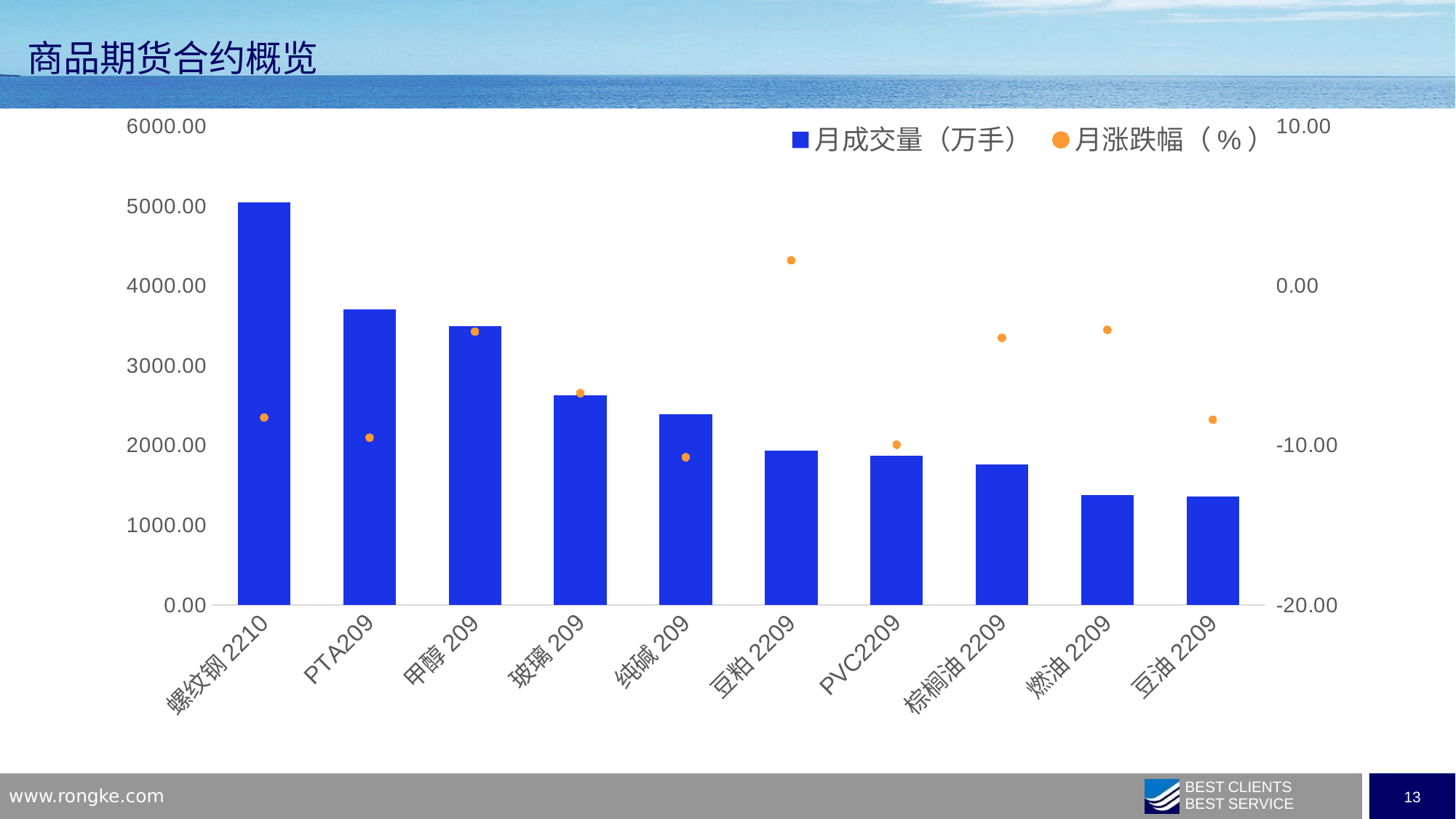

商品期货合约概览

### Chart

| Category | 月成交量（万手） | 月涨跌幅（%） |
|---|---|---|
| 螺纹钢2210 | 5046.8696 | -8.2514 |
| PTA209 | 3704.5817 | -9.5194 |
| 甲醇209 | 3497.1592 | -2.8712 |
| 玻璃209 | 2623.3438 | -6.7356 |
| 纯碱209 | 2388.178 | -10.748 |
| 豆粕2209 | 1935.1265 | 1.5893 |
| PVC2209 | 1867.7514 | -9.964 |
| 棕榈油2209 | 1761.2447 | -3.2647 |
| 燃油2209 | 1372.0207 | -2.7588 |
| 豆油2209 | 1360.203 | -8.3892 |